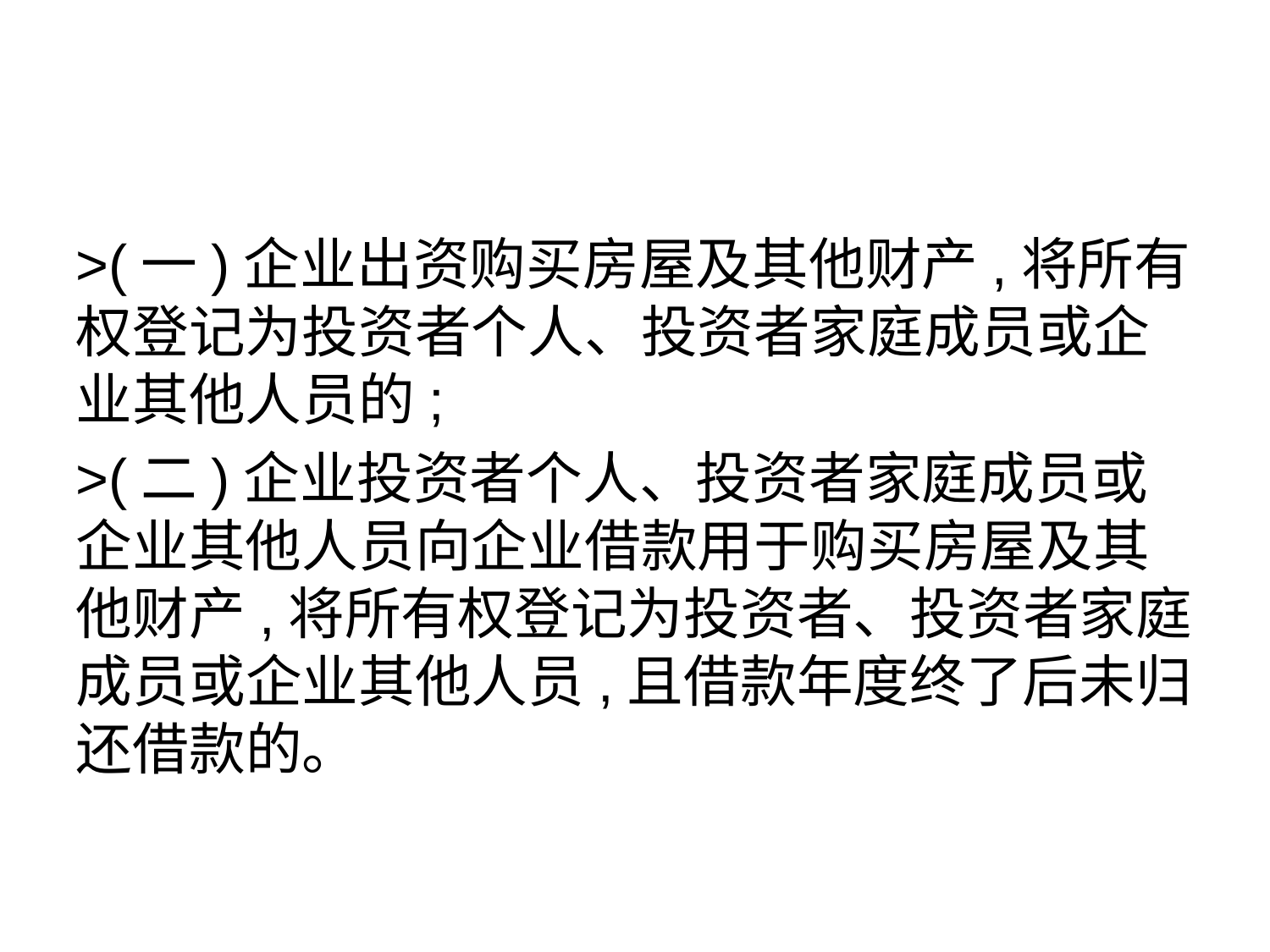

#
>(一)企业出资购买房屋及其他财产,将所有权登记为投资者个人、投资者家庭成员或企业其他人员的;
>(二)企业投资者个人、投资者家庭成员或企业其他人员向企业借款用于购买房屋及其他财产,将所有权登记为投资者、投资者家庭成员或企业其他人员,且借款年度终了后未归还借款的。